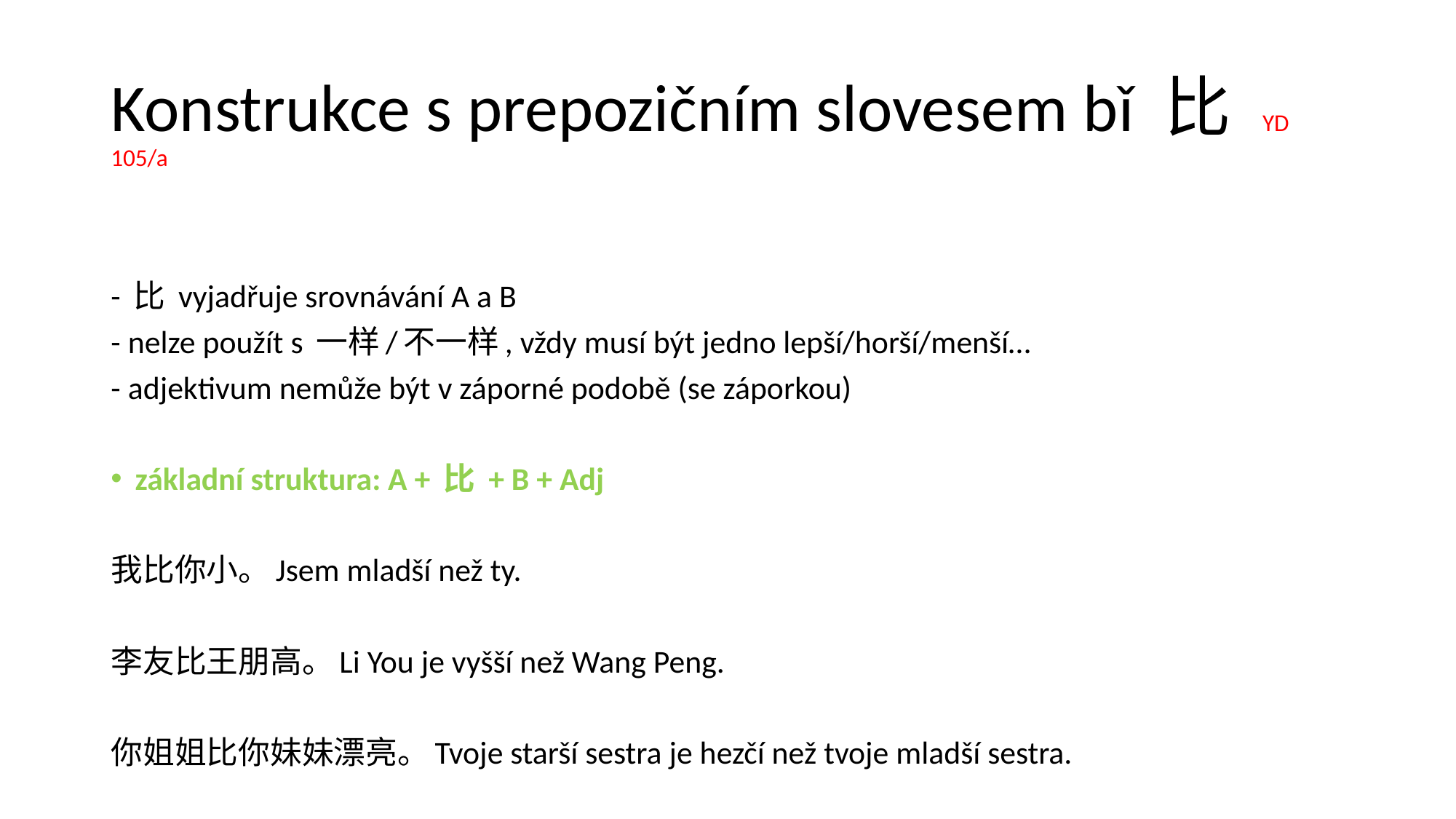

# Konstrukce s prepozičním slovesem bǐ 比 YD 105/a

- 比 vyjadřuje srovnávání A a B
- nelze použít s 一样/不一样, vždy musí být jedno lepší/horší/menší…
- adjektivum nemůže být v záporné podobě (se záporkou)

základní struktura: A + 比 + B + Adj

我比你小。Jsem mladší než ty.

李友比王朋高。Li You je vyšší než Wang Peng.

你姐姐比你妹妹漂亮。Tvoje starší sestra je hezčí než tvoje mladší sestra.